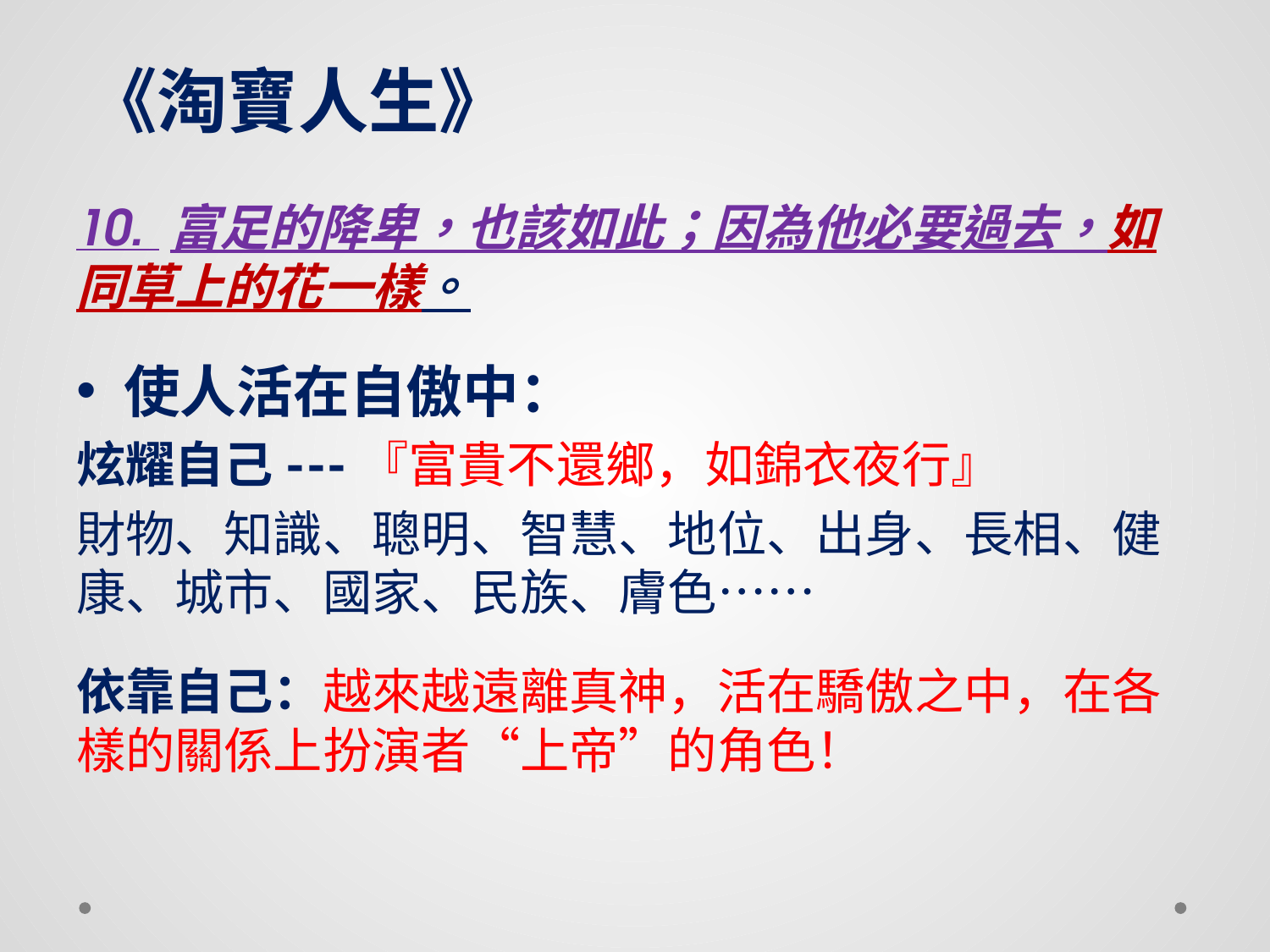

# 《淘寶人生》
10. 富足的降卑，也該如此；因為他必要過去，如同草上的花一樣。

使人活在自傲中：
炫耀自己---『富貴不還鄉，如錦衣夜行』
財物、知識、聰明、智慧、地位、出身、長相、健康、城市、國家、民族、膚色……

依靠自己：越來越遠離真神，活在驕傲之中，在各樣的關係上扮演者“上帝”的角色！